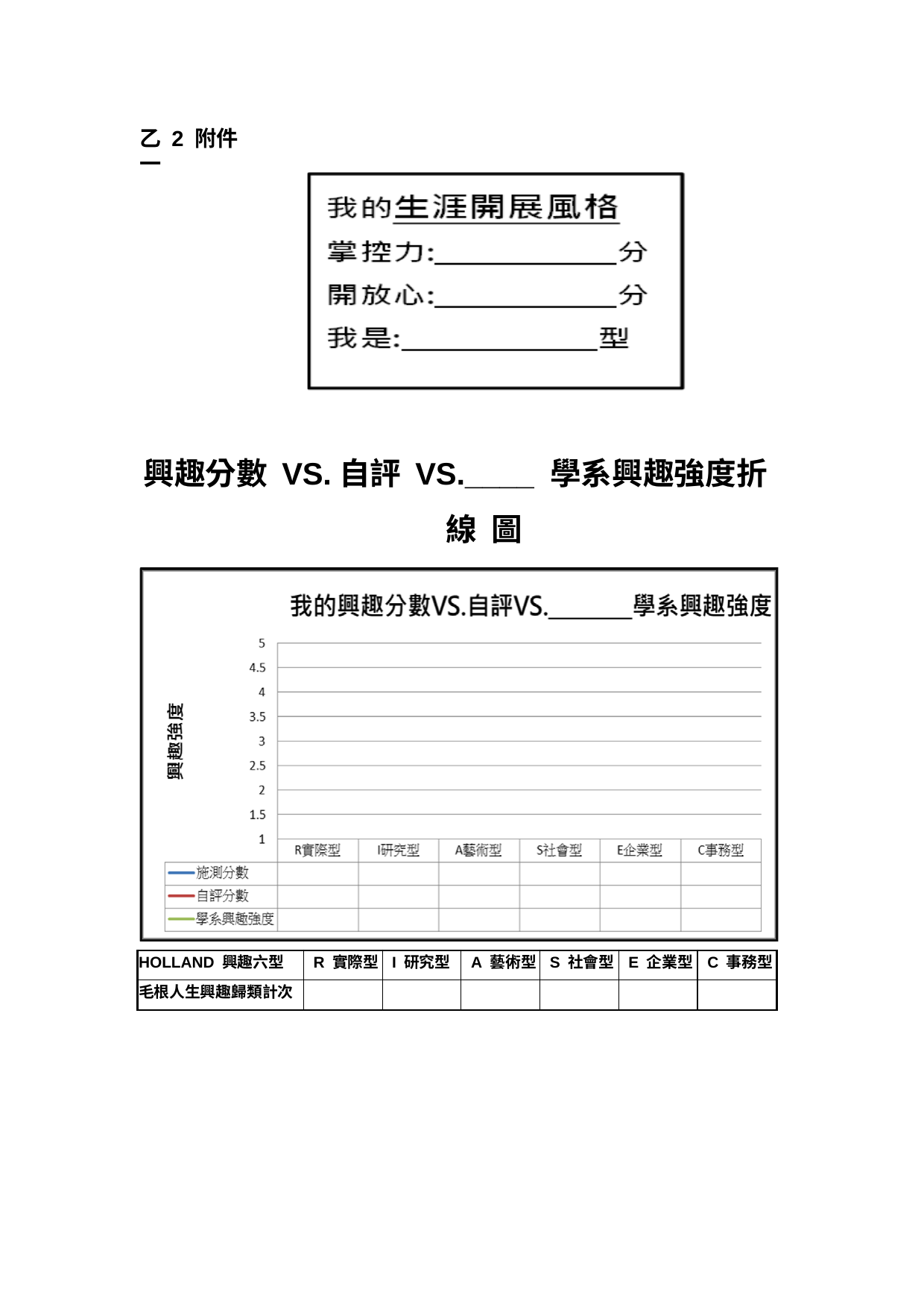

乙 2 附件一

興趣分數 VS.自評 VS.____ 學系興趣強度折線  圖

| HOLLAND 興趣六型 | R 實際型 | I 研究型 | A 藝術型 | S 社會型 | E 企業型 | C 事務型 |
| --- | --- | --- | --- | --- | --- | --- |
| 毛根人生興趣歸類計次 |  |  |  |  |  |  |